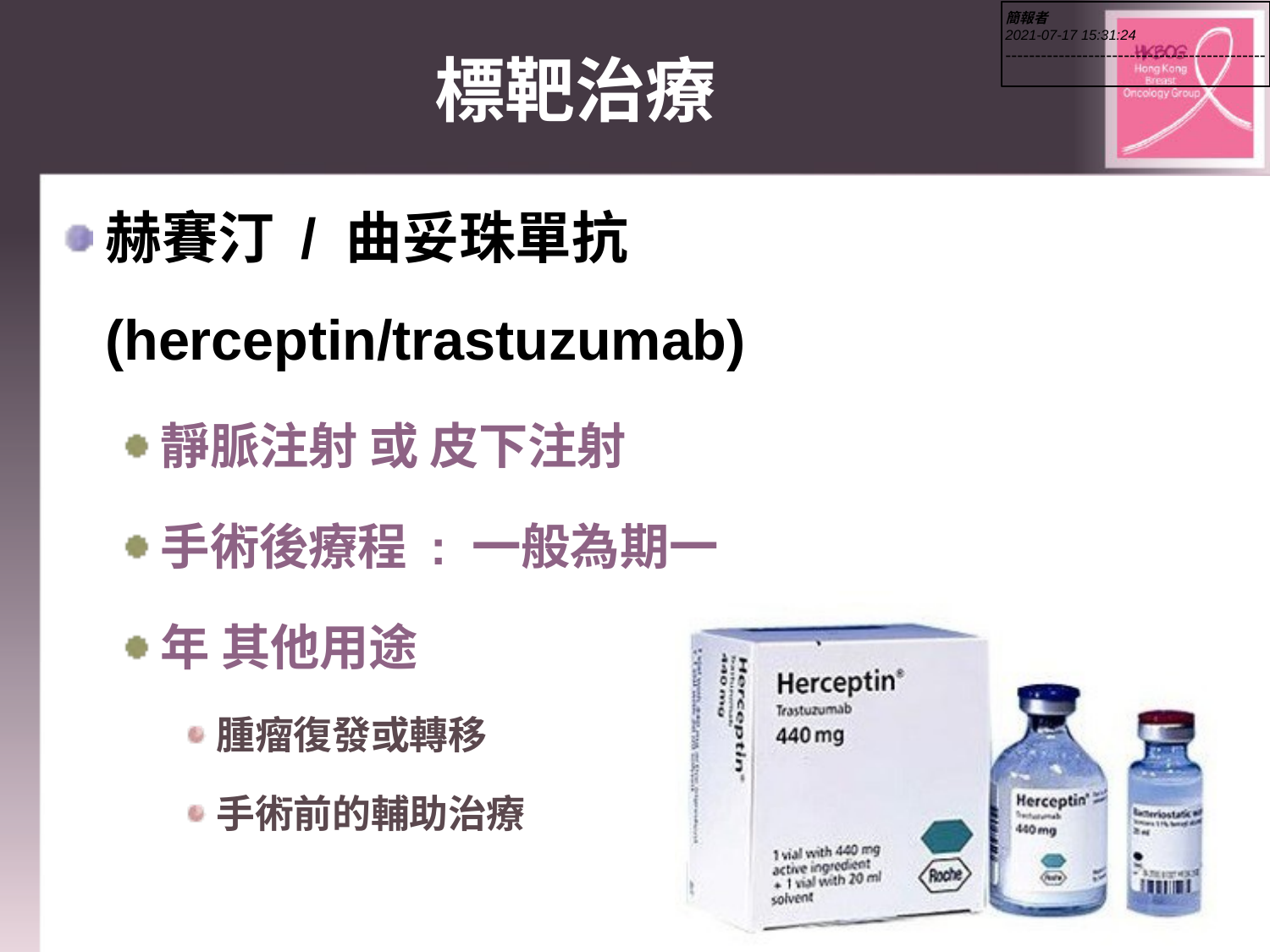

簡報者
2021-07-17 15:31:24
--------------------------------------------

# 標靶治療
赫賽汀 / 曲妥珠單抗
(herceptin/trastuzumab)
靜脈注射 或 皮下注射
手術後療程 : 一般為期一年 其他用途
腫瘤復發或轉移 手術前的輔助治療